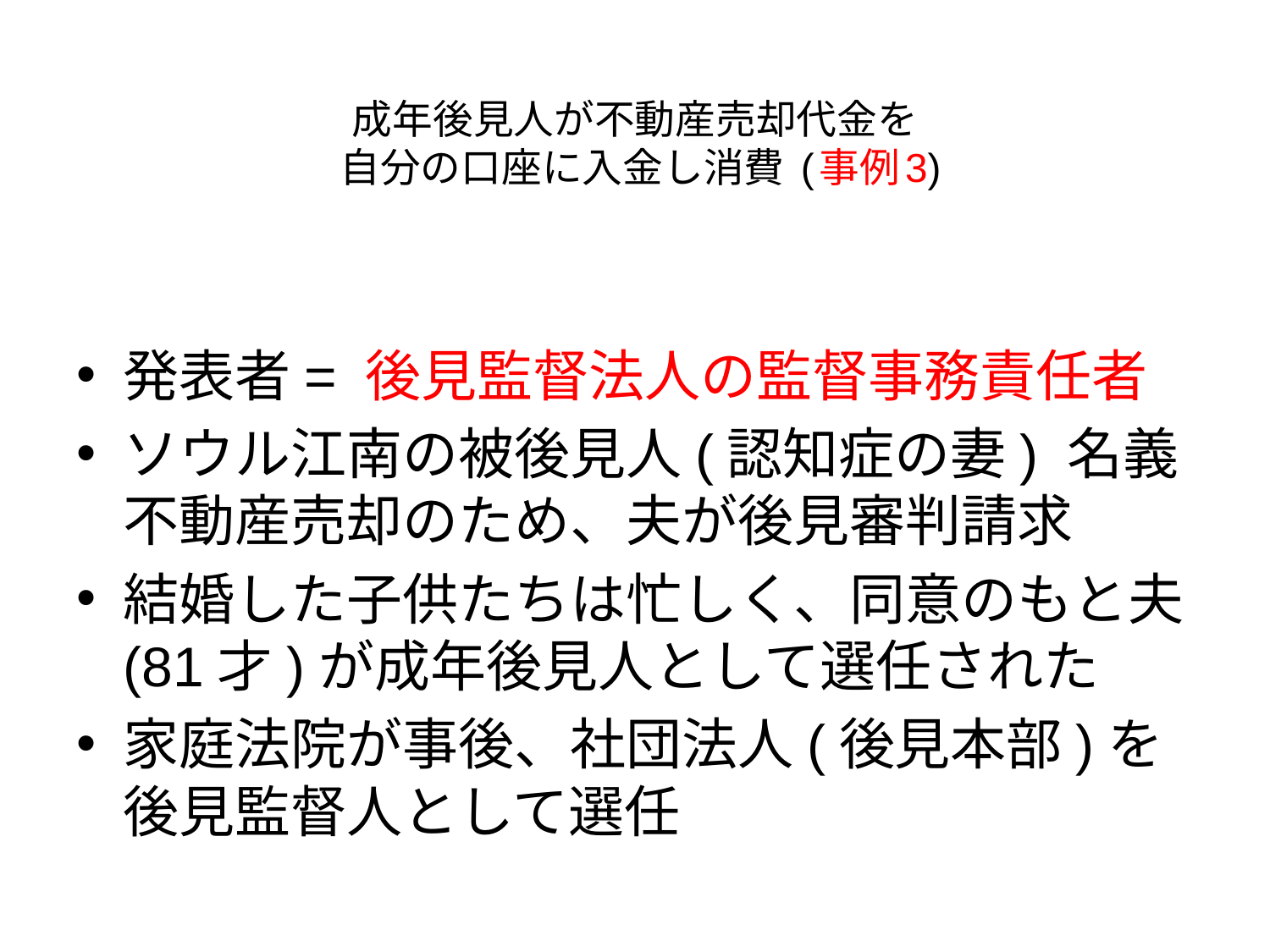

# 成年後見人が不動産売却代金を 自分の口座に入金し消費 (事例3)

発表者= 後見監督法人の監督事務責任者
ソウル江南の被後見人(認知症の妻) 名義不動産売却のため、夫が後見審判請求
結婚した子供たちは忙しく、同意のもと夫(81才)が成年後見人として選任された
家庭法院が事後、社団法人(後見本部)を後見監督人として選任